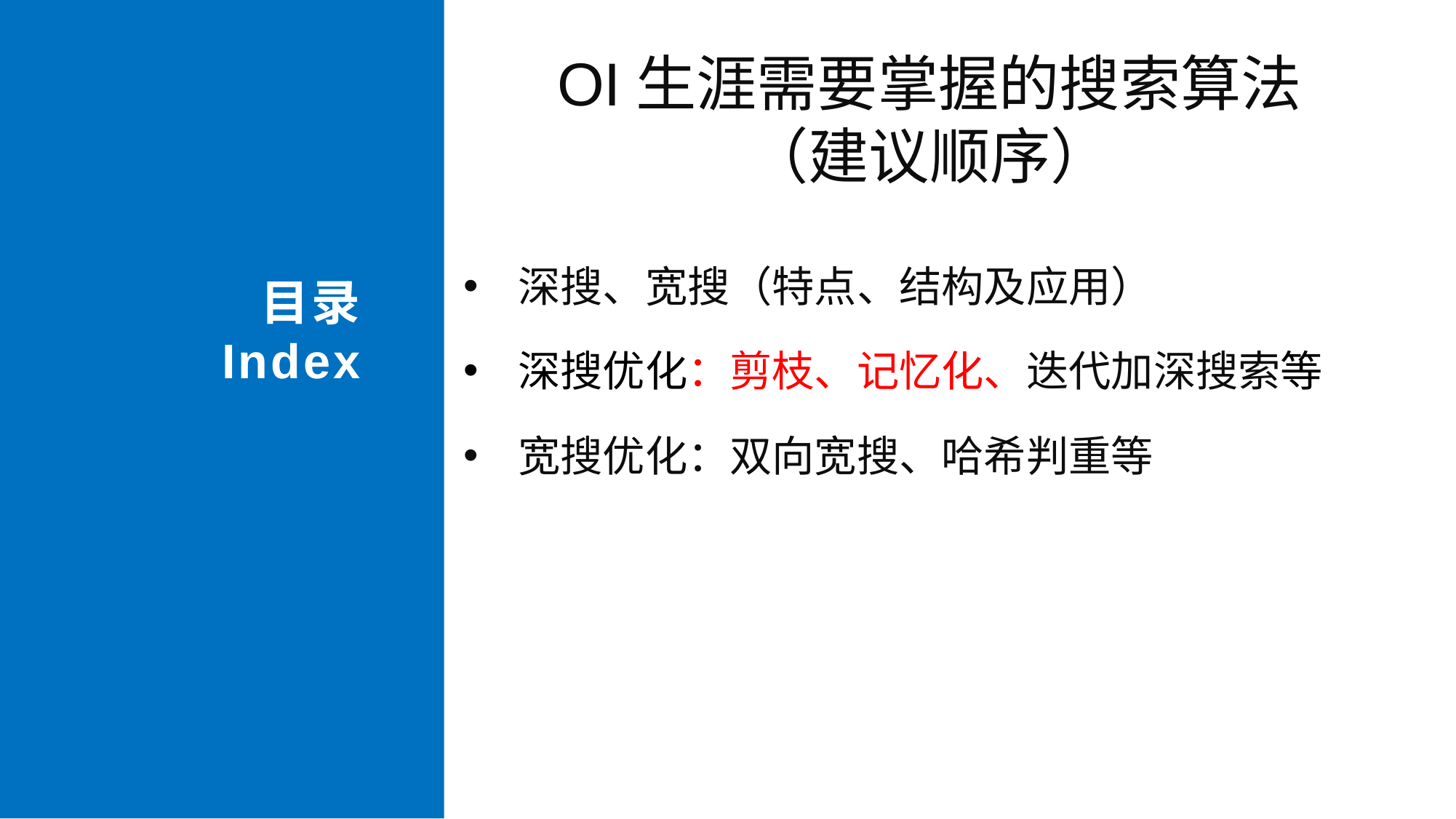

OI生涯需要掌握的搜索算法
（建议顺序）
深搜、宽搜（特点、结构及应用）
深搜优化：剪枝、记忆化、迭代加深搜索等
宽搜优化：双向宽搜、哈希判重等

目录
Index